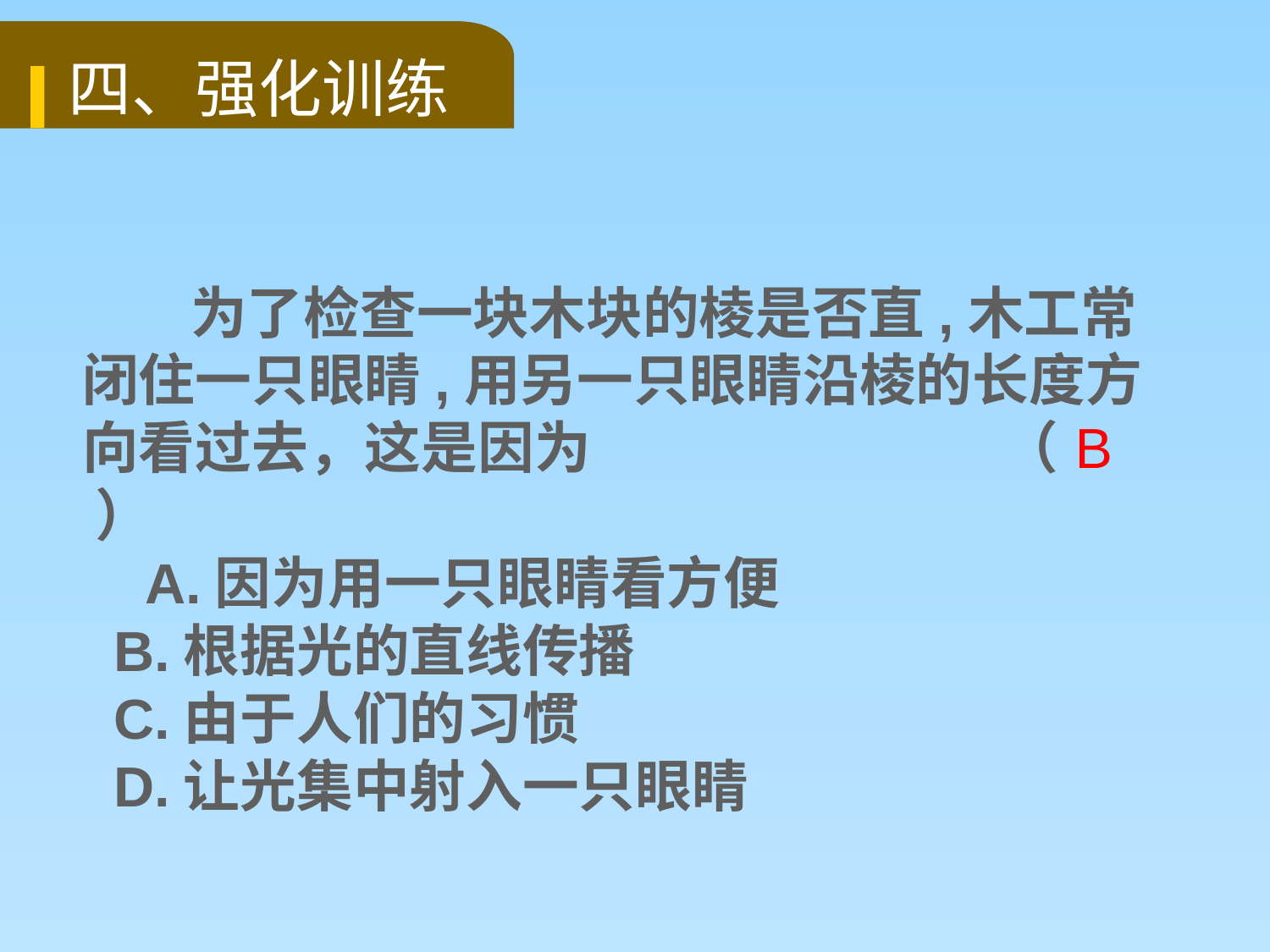

四、强化训练

              为了检查一块木块的棱是否直,木工常闭住一只眼睛,用另一只眼睛沿棱的长度方向看过去，这是因为                                （       ）
    A.因为用一只眼睛看方便
  B.根据光的直线传播
  C.由于人们的习惯
  D.让光集中射入一只眼睛
B